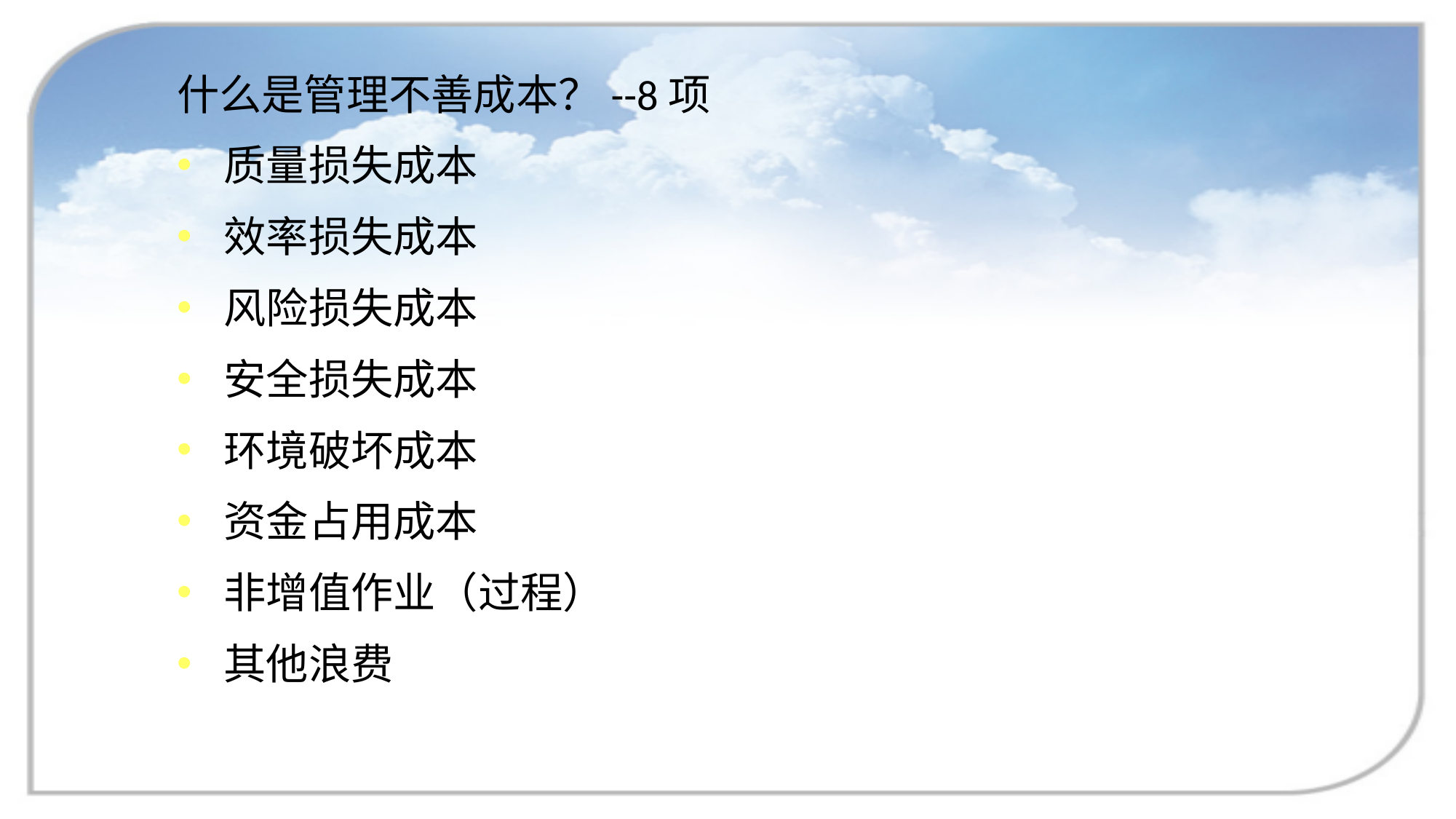

什么是管理不善成本？--8项
 质量损失成本
 效率损失成本
 风险损失成本
 安全损失成本
 环境破坏成本
 资金占用成本
 非增值作业（过程）
 其他浪费